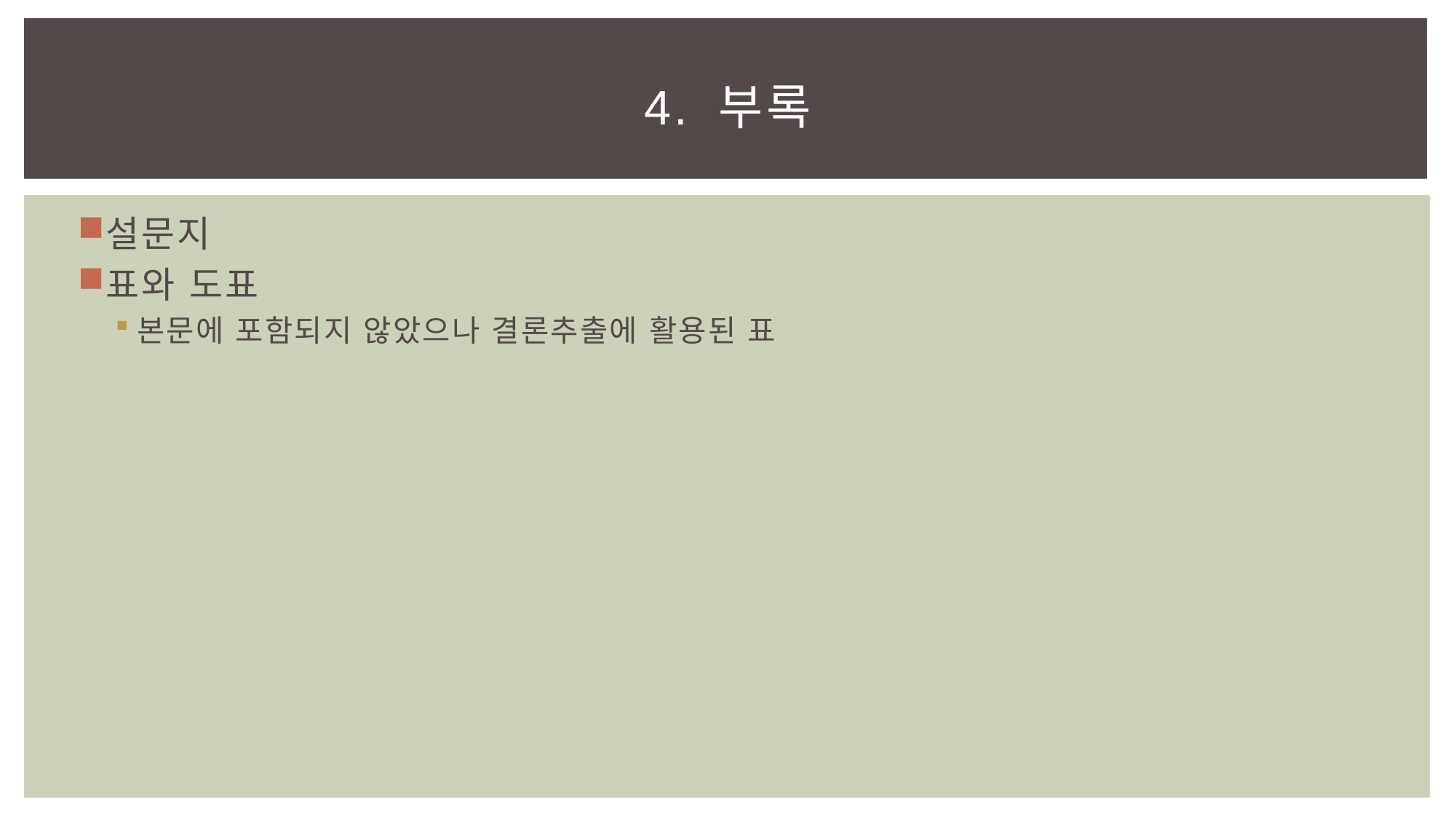

# 4. 부록
설문지
표와 도표
본문에 포함되지 않았으나 결론추출에 활용된 표